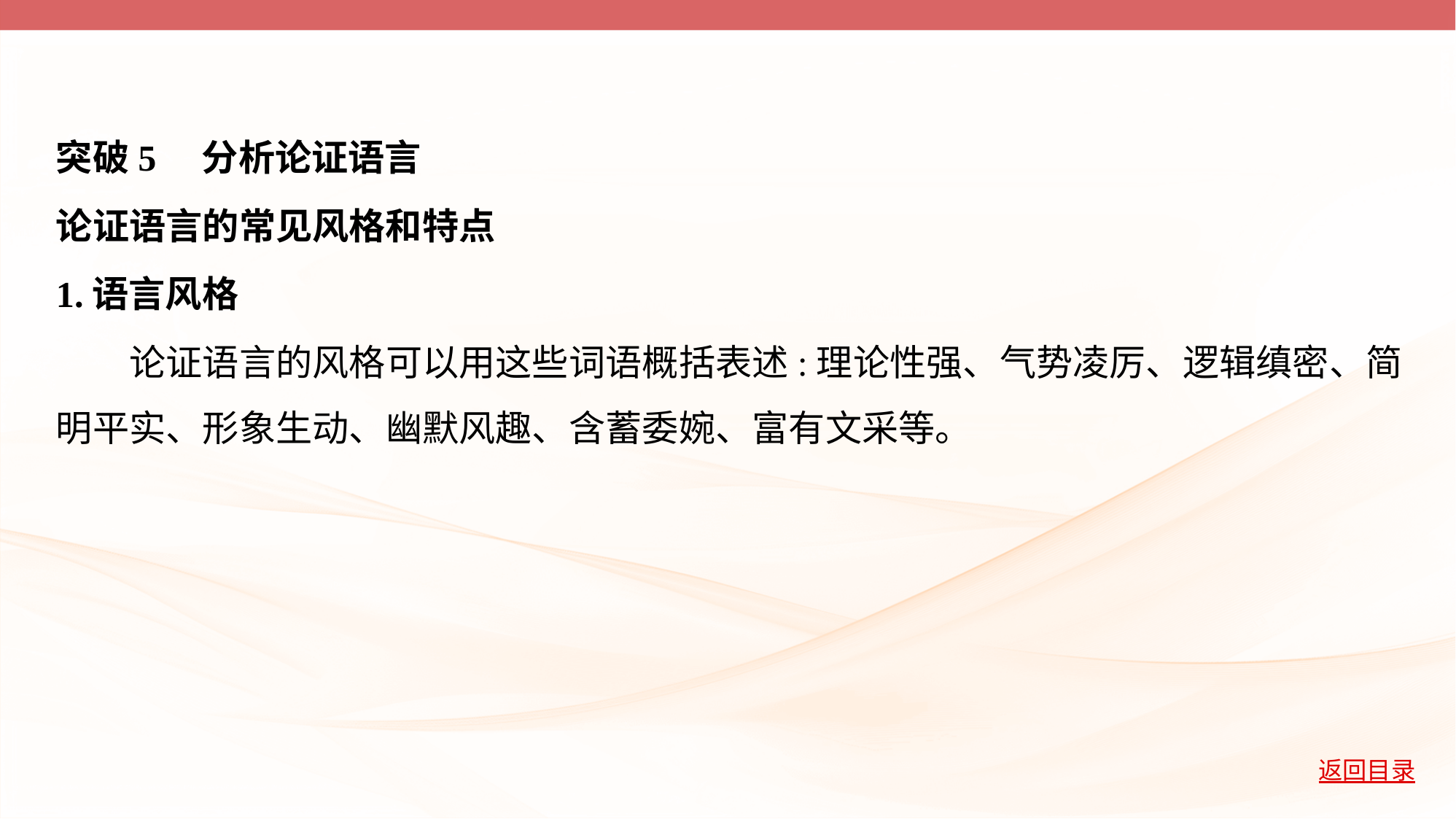

突破5　分析论证语言
论证语言的常见风格和特点
1.语言风格
　　论证语言的风格可以用这些词语概括表述:理论性强、气势凌厉、逻辑缜密、简
明平实、形象生动、幽默风趣、含蓄委婉、富有文采等。